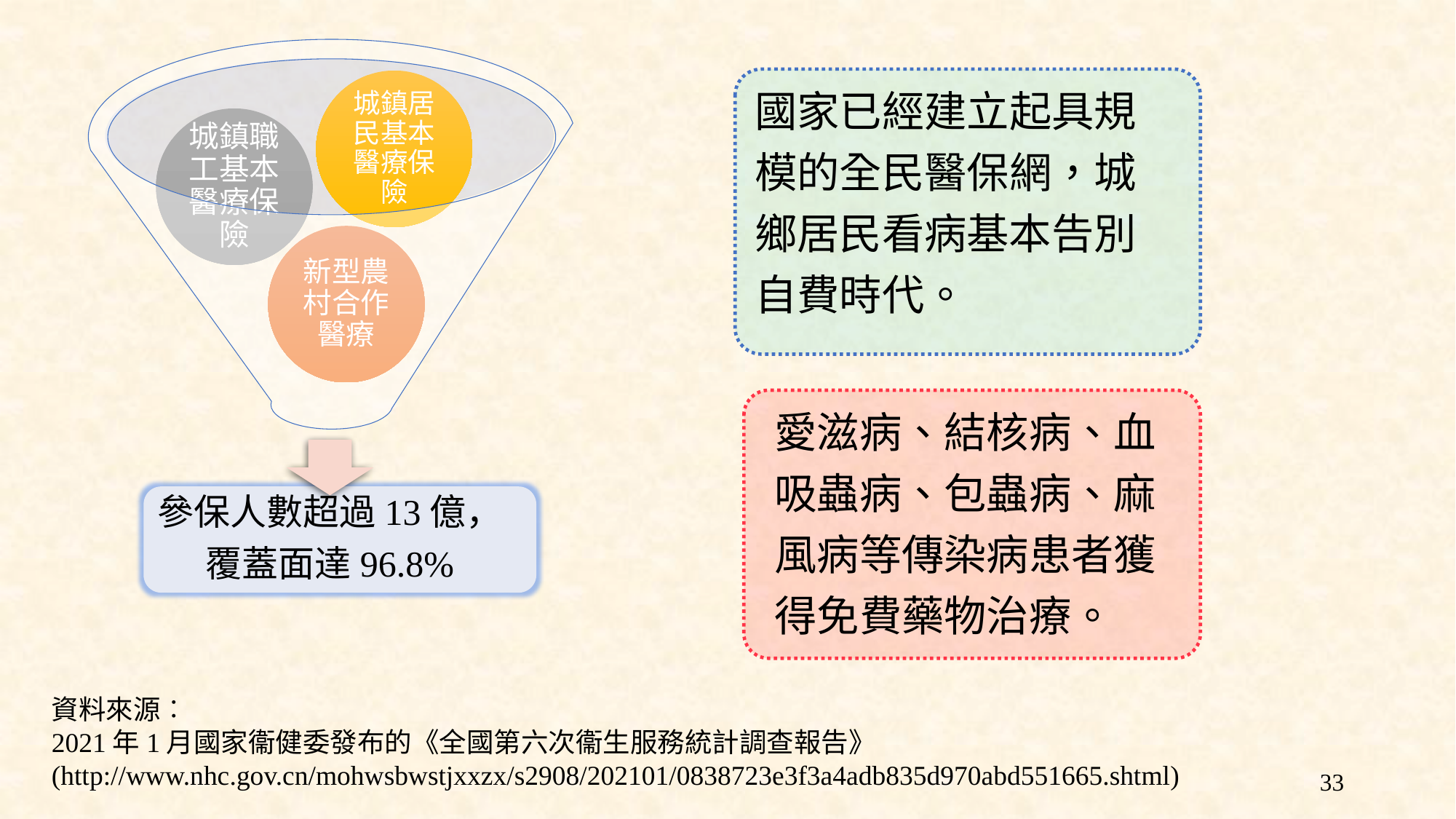

參保人數超過13億，
覆蓋面達96.8%
新型農村合作醫療
城鎮職工基本醫療保險
城鎮居民基本醫療保險

國家已經建立起具規模的全民醫保網，城鄉居民看病基本告別自費時代。

愛滋病、結核病、血吸蟲病、包蟲病、麻風病等傳染病患者獲得免費藥物治療。

資料來源︰
2021年1月國家衞健委發布的《全國第六次衞生服務統計調查報告》
(http://www.nhc.gov.cn/mohwsbwstjxxzx/s2908/202101/0838723e3f3a4adb835d970abd551665.shtml)
33